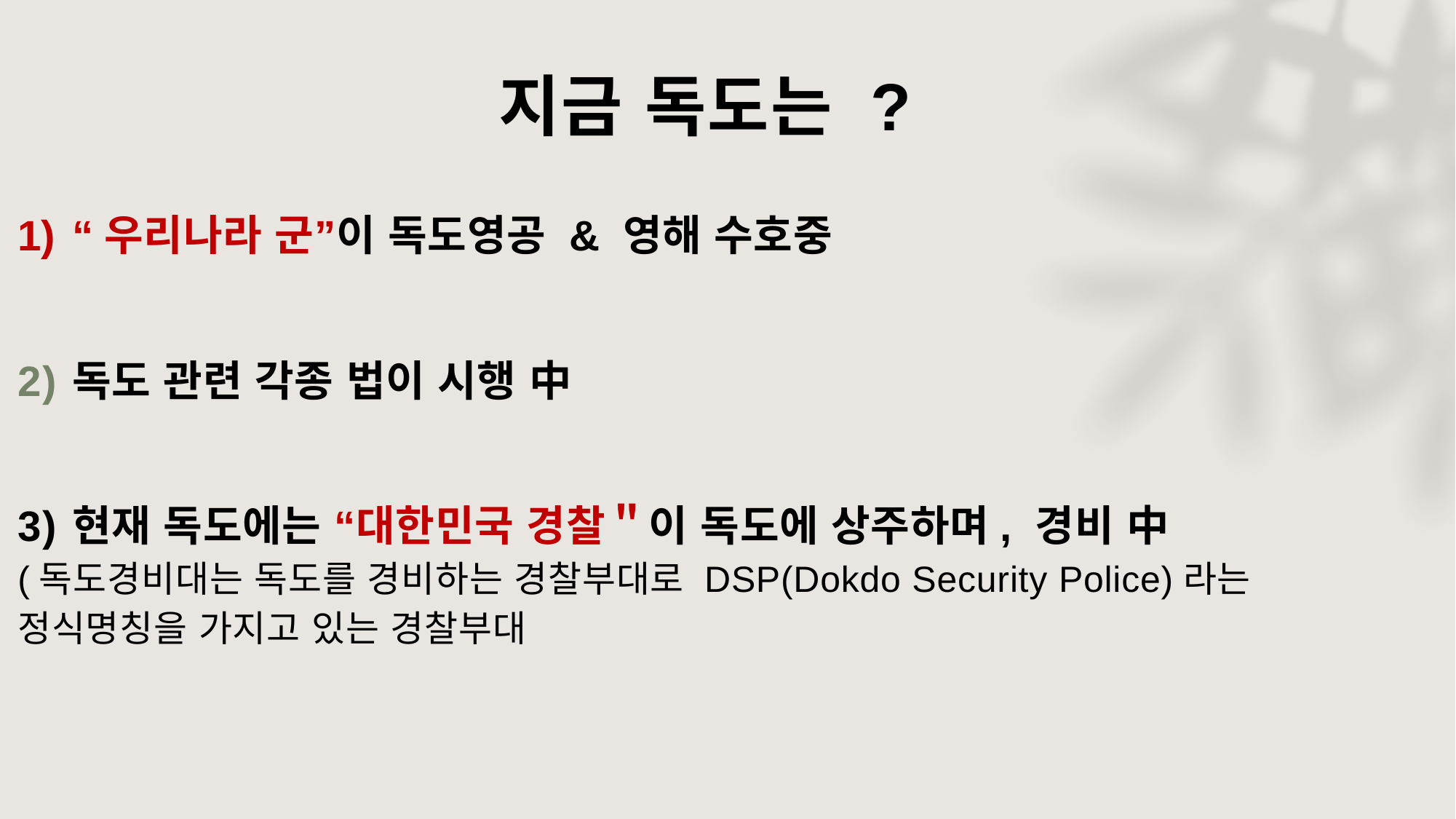

# 지금 독도는 ?
“우리나라 군”이 독도영공 & 영해 수호중

독도 관련 각종 법이 시행 中

현재 독도에는 “대한민국 경찰＂이 독도에 상주하며, 경비 中
(독도경비대는 독도를 경비하는 경찰부대로 DSP(Dokdo Security Police)라는 정식명칭을 가지고 있는 경찰부대